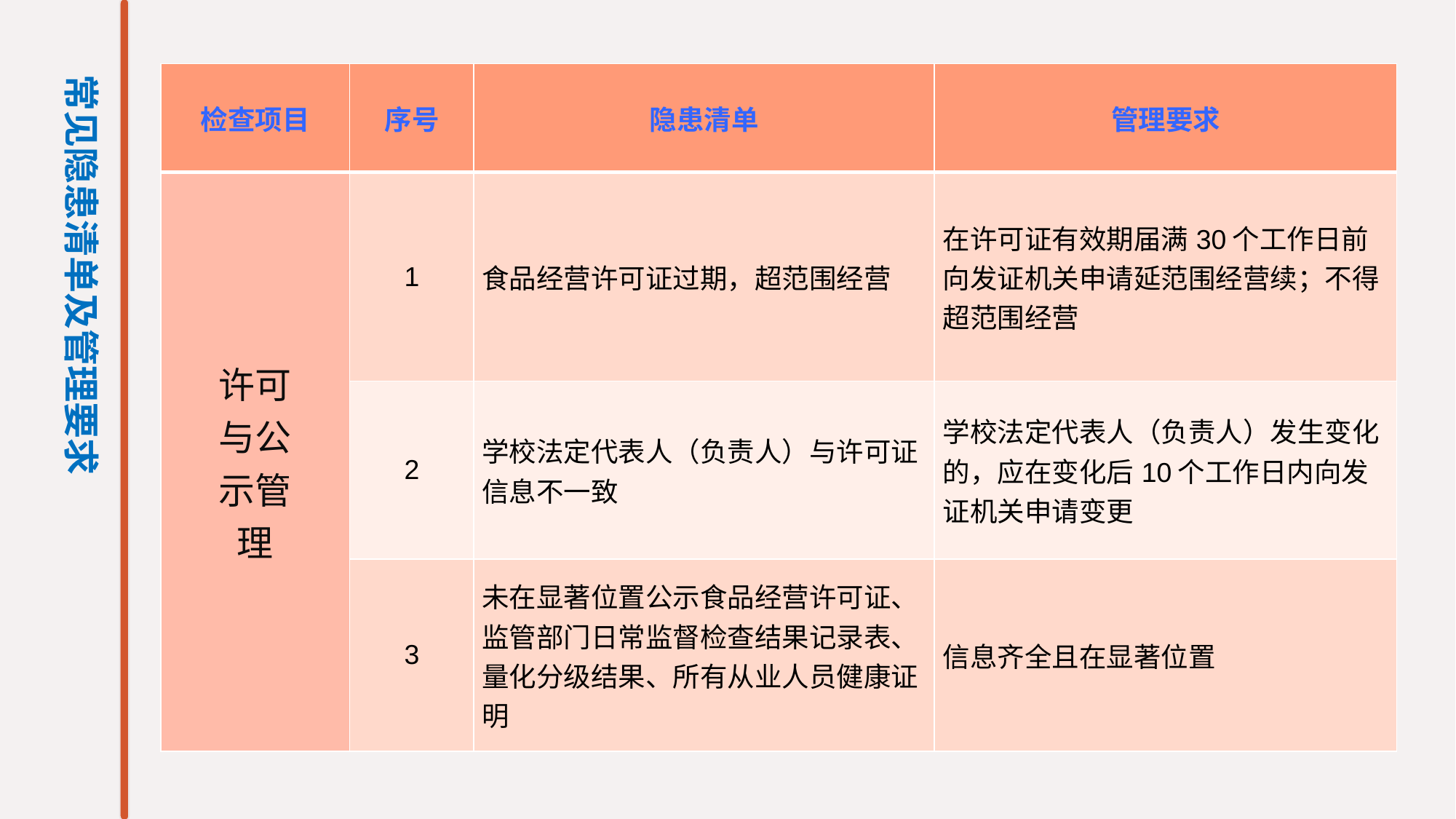

| 检查项目 | 序号 | 隐患清单 | 管理要求 |
| --- | --- | --- | --- |
| 许可 与公 示管 理 | 1 | 食品经营许可证过期，超范围经营 | 在许可证有效期届满30个工作日前向发证机关申请延范围经营续；不得超范围经营 |
|  | 2 | 学校法定代表人（负责人）与许可证信息不一致 | 学校法定代表人（负责人）发生变化的，应在变化后10个工作日内向发证机关申请变更 |
|  | 3 | 未在显著位置公示食品经营许可证、监管部门日常监督检查结果记录表、量化分级结果、所有从业人员健康证明 | 信息齐全且在显著位置 |
常见隐患清单及管理要求